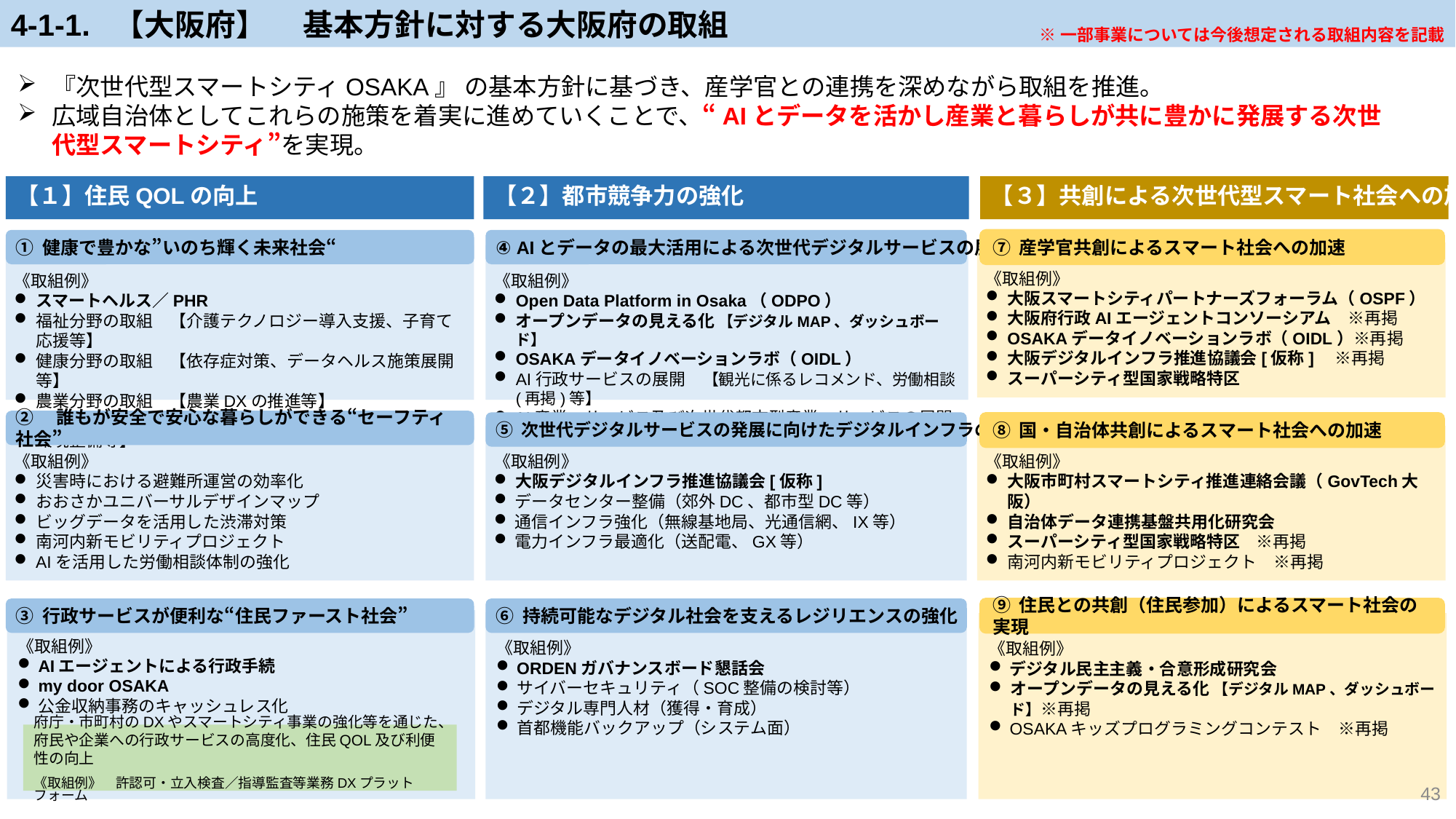

4-1-1.  【大阪府】　 基本方針に対する大阪府の取組
※一部事業については今後想定される取組内容を記載
『次世代型スマートシティOSAKA』 の基本方針に基づき、産学官との連携を深めながら取組を推進。
広域自治体としてこれらの施策を着実に進めていくことで、“AIとデータを活かし産業と暮らしが共に豊かに発展する次世代型スマートシティ”を実現。
【１】住民QOLの向上
【２】都市競争力の強化
【３】共創による次世代型スマート社会への加速
① 健康で豊かな”いのち輝く未来社会“
④ AIとデータの最大活用による次世代デジタルサービスの展開
⑦ 産学官共創によるスマート社会への加速

《取組例》
大阪スマートシティパートナーズフォーラム（OSPF）
大阪府行政AIエージェントコンソーシアム　※再掲
OSAKAデータイノベーションラボ（OIDL）※再掲
大阪デジタルインフラ推進協議会[仮称]　※再掲
スーパーシティ型国家戦略特区

《取組例》
スマートヘルス／PHR
福祉分野の取組　【介護テクノロジー導入支援、子育て応援等】
健康分野の取組　【依存症対策、データヘルス施策展開等】
農業分野の取組　【農業DXの推進等】
教育分野の取組　【プログラミングコンテスト、AI活用環境整備等】

《取組例》
Open Data Platform in Osaka（ODPO）
オープンデータの見える化 【デジタルMAP、ダッシュボード】
OSAKAデータイノベーションラボ（OIDL）
AI行政サービスの展開　【観光に係るレコメンド、労働相談(再掲)等】
AI産業・サービス及び次世代都市型産業・サービスの展開　※P37
②　誰もが安全で安心な暮らしができる“セーフティ社会”
⑤ 次世代デジタルサービスの発展に向けたデジタルインフラの充実
⑧ 国・自治体共創によるスマート社会への加速

《取組例》
災害時における避難所運営の効率化
おおさかユニバーサルデザインマップ
ビッグデータを活用した渋滞対策
南河内新モビリティプロジェクト
AIを活用した労働相談体制の強化

《取組例》
大阪デジタルインフラ推進協議会[仮称]
データセンター整備（郊外DC、都市型DC等）
通信インフラ強化（無線基地局、光通信網、IX等）
電力インフラ最適化（送配電、GX等）

《取組例》
大阪市町村スマートシティ推進連絡会議（GovTech大阪）
自治体データ連携基盤共用化研究会
スーパーシティ型国家戦略特区　※再掲
南河内新モビリティプロジェクト　※再掲
③ 行政サービスが便利な“住民ファースト社会”
⑥ 持続可能なデジタル社会を支えるレジリエンスの強化
⑨ 住民との共創（住民参加）によるスマート社会の実現

《取組例》
AIエージェントによる行政手続
my door OSAKA
公金収納事務のキャッシュレス化

《取組例》
ORDENガバナンスボード懇話会
サイバーセキュリティ（SOC整備の検討等）
デジタル専門人材（獲得・育成）
首都機能バックアップ（システム面）

《取組例》
デジタル民主主義・合意形成研究会
オープンデータの見える化 【デジタルMAP、ダッシュボード】※再掲
OSAKAキッズプログラミングコンテスト　※再掲
府庁・市町村のDXやスマートシティ事業の強化等を通じた、府民や企業への行政サービスの高度化、住民QOL及び利便性の向上

《取組例》　許認可・立入検査／指導監査等業務DXプラットフォーム
43